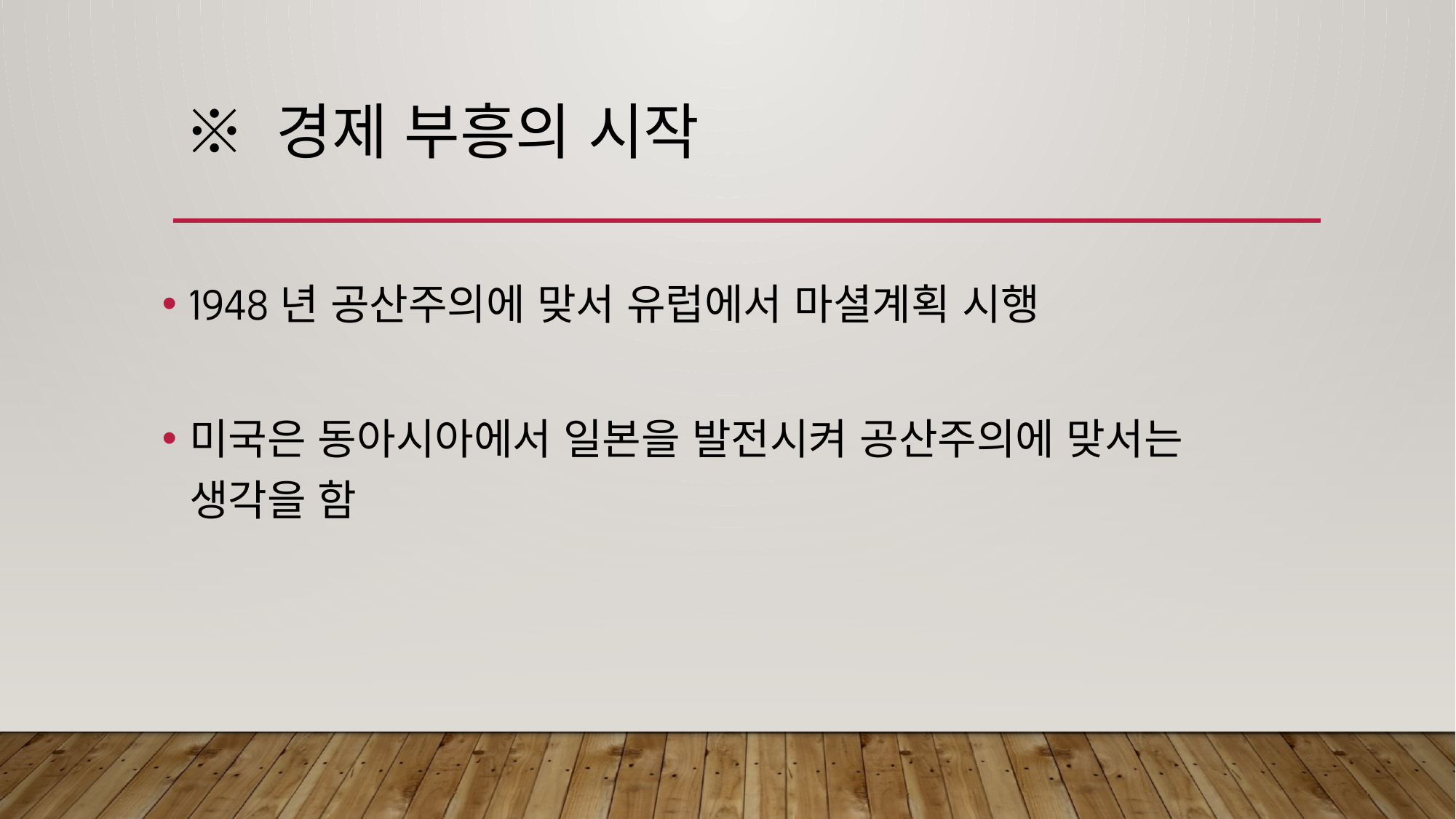

# ※ 경제 부흥의 시작
1948년 공산주의에 맞서 유럽에서 마셜계획 시행

미국은 동아시아에서 일본을 발전시켜 공산주의에 맞서는 생각을 함